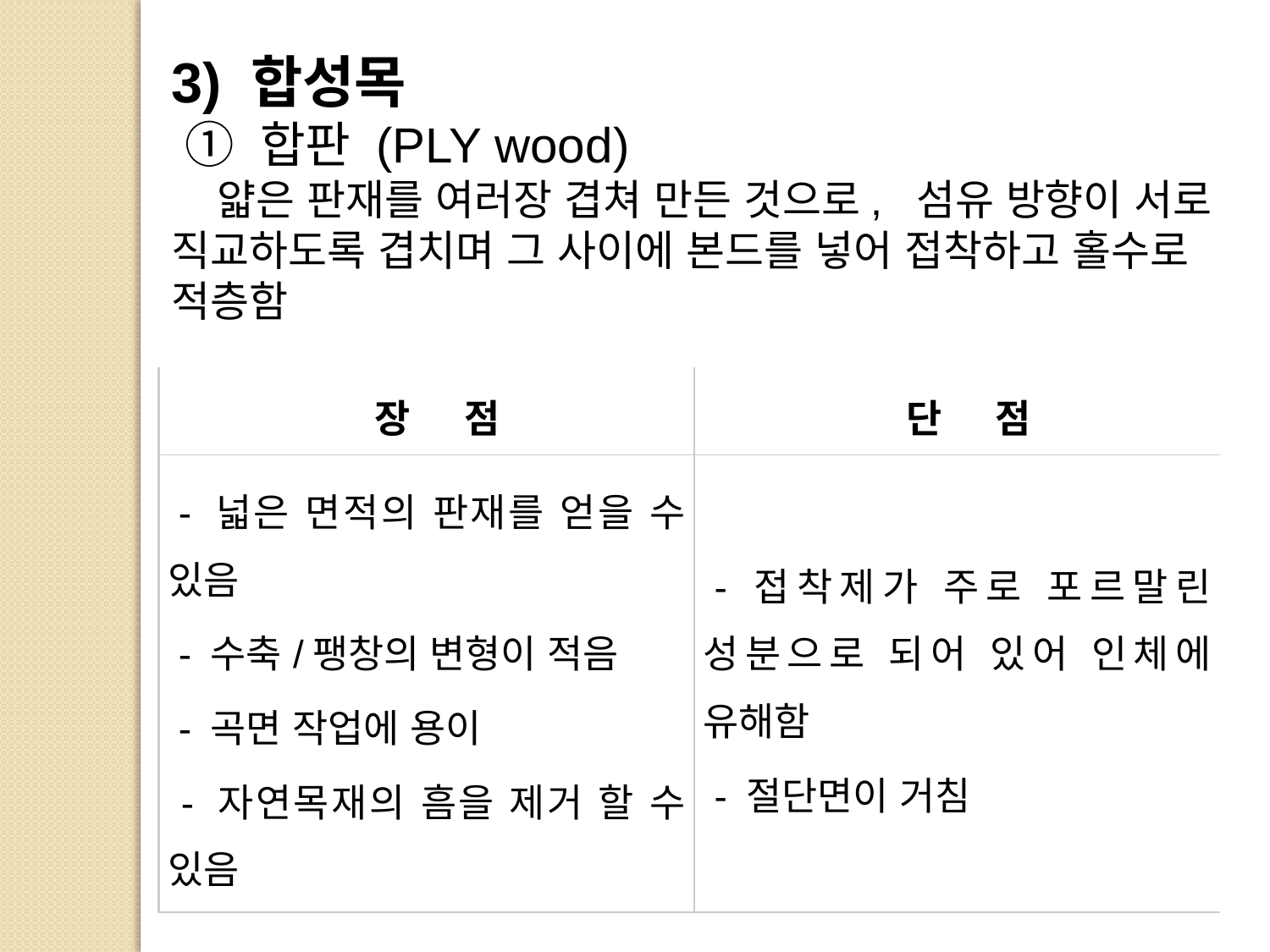

3) 합성목
 ① 합판 (PLY wood)
   얇은 판재를 여러장 겹쳐 만든 것으로,  섬유 방향이 서로 직교하도록 겹치며 그 사이에 본드를 넣어 접착하고 홀수로 적층함
| 장     점 | 단     점 |
| --- | --- |
| - 넓은 면적의 판재를 얻을 수 있음  - 수축/팽창의 변형이 적음  - 곡면 작업에 용이 - 자연목재의 흠을 제거 할 수 있음 | - 접착제가 주로 포르말린 성분으로 되어 있어 인체에 유해함  - 절단면이 거침 |